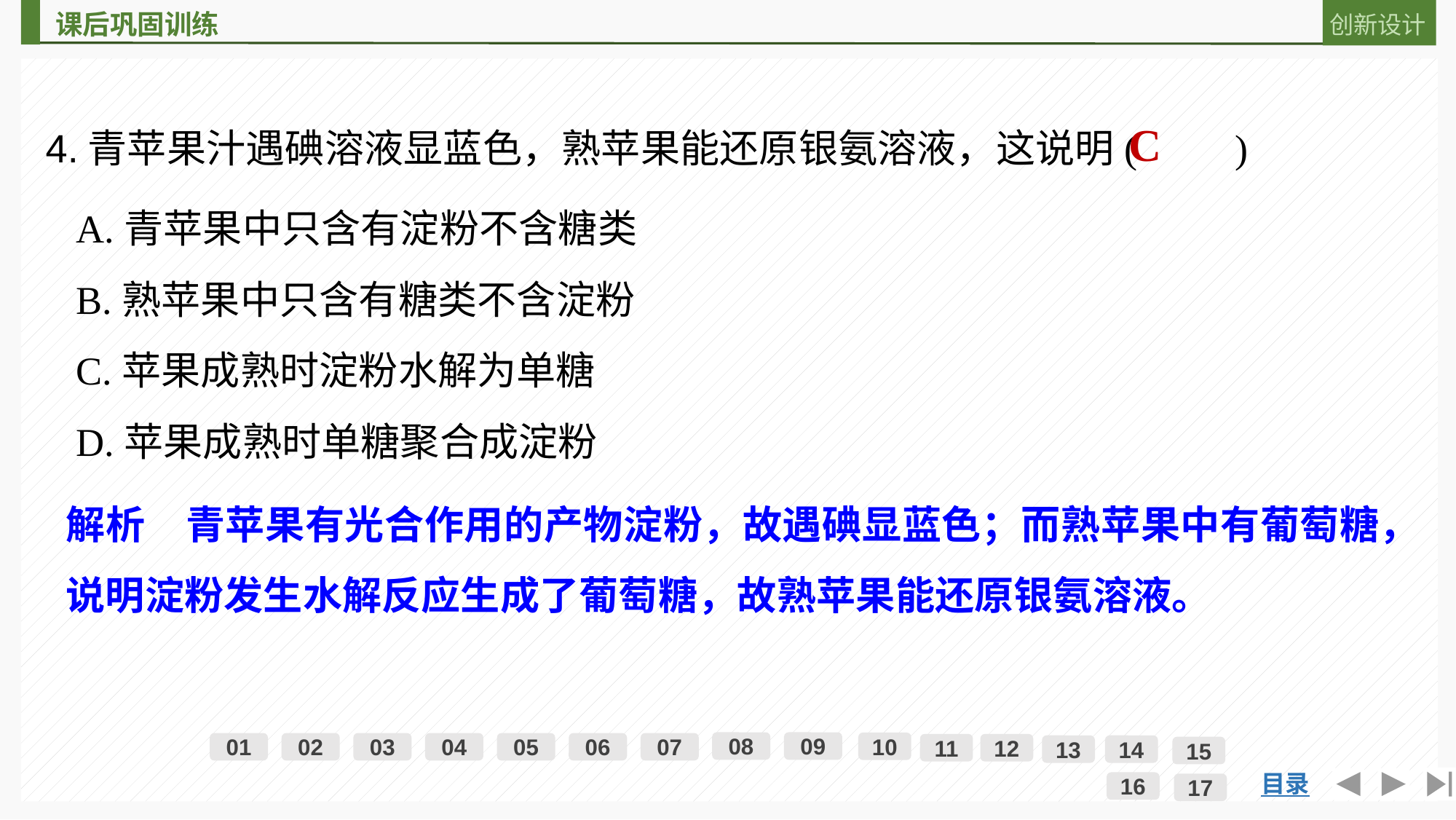

4.青苹果汁遇碘溶液显蓝色，熟苹果能还原银氨溶液，这说明(　　)
C
A.青苹果中只含有淀粉不含糖类
B.熟苹果中只含有糖类不含淀粉
C.苹果成熟时淀粉水解为单糖
D.苹果成熟时单糖聚合成淀粉
解析　青苹果有光合作用的产物淀粉，故遇碘显蓝色；而熟苹果中有葡萄糖，说明淀粉发生水解反应生成了葡萄糖，故熟苹果能还原银氨溶液。